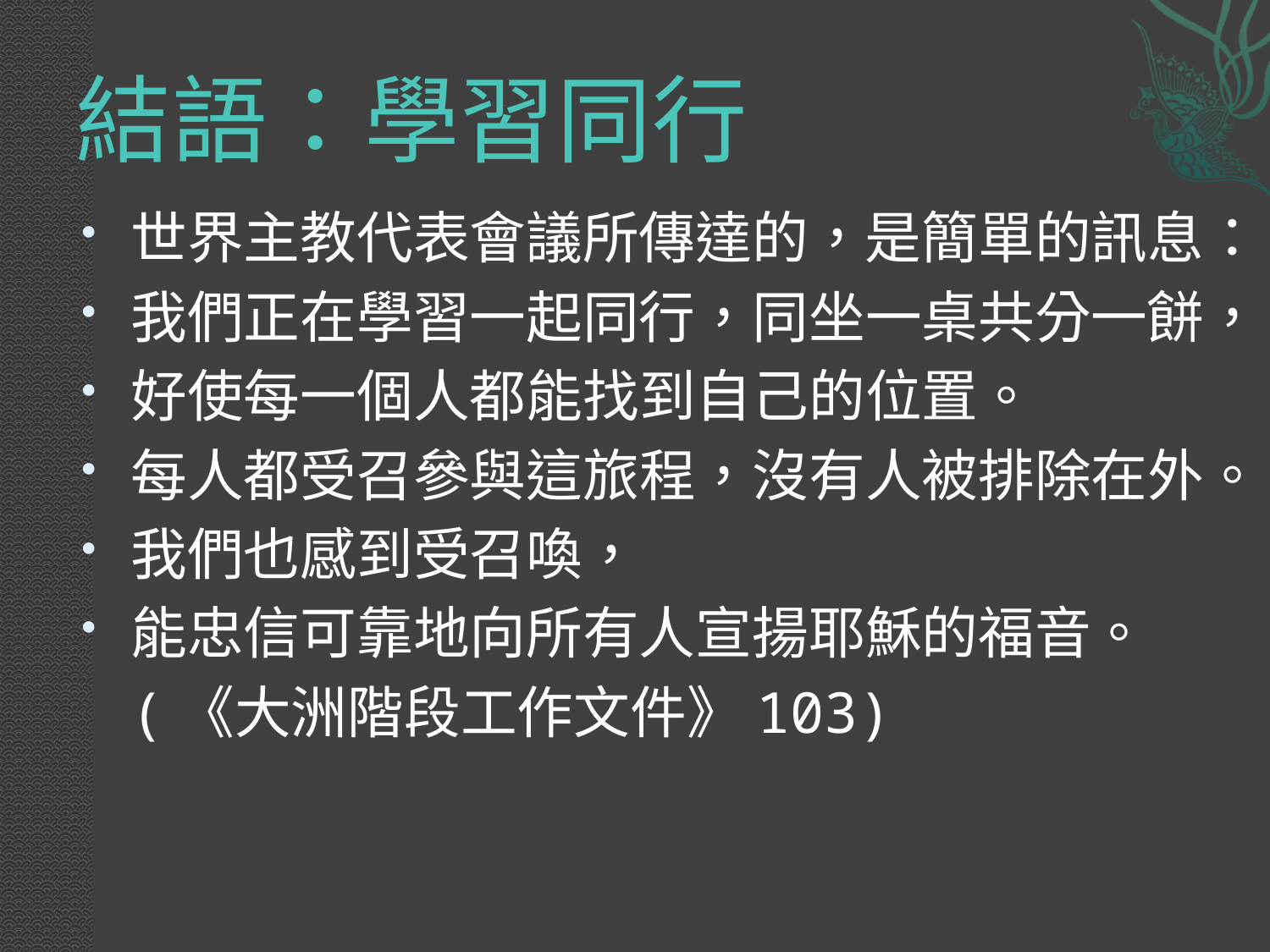

# 結語：學習同行
世界主教代表會議所傳達的，是簡單的訊息：
我們正在學習一起同行，同坐一桌共分一餅，
好使每一個人都能找到自己的位置。
每人都受召參與這旅程，沒有人被排除在外。
我們也感到受召喚，
能忠信可靠地向所有人宣揚耶穌的福音。
	(《大洲階段工作文件》103)